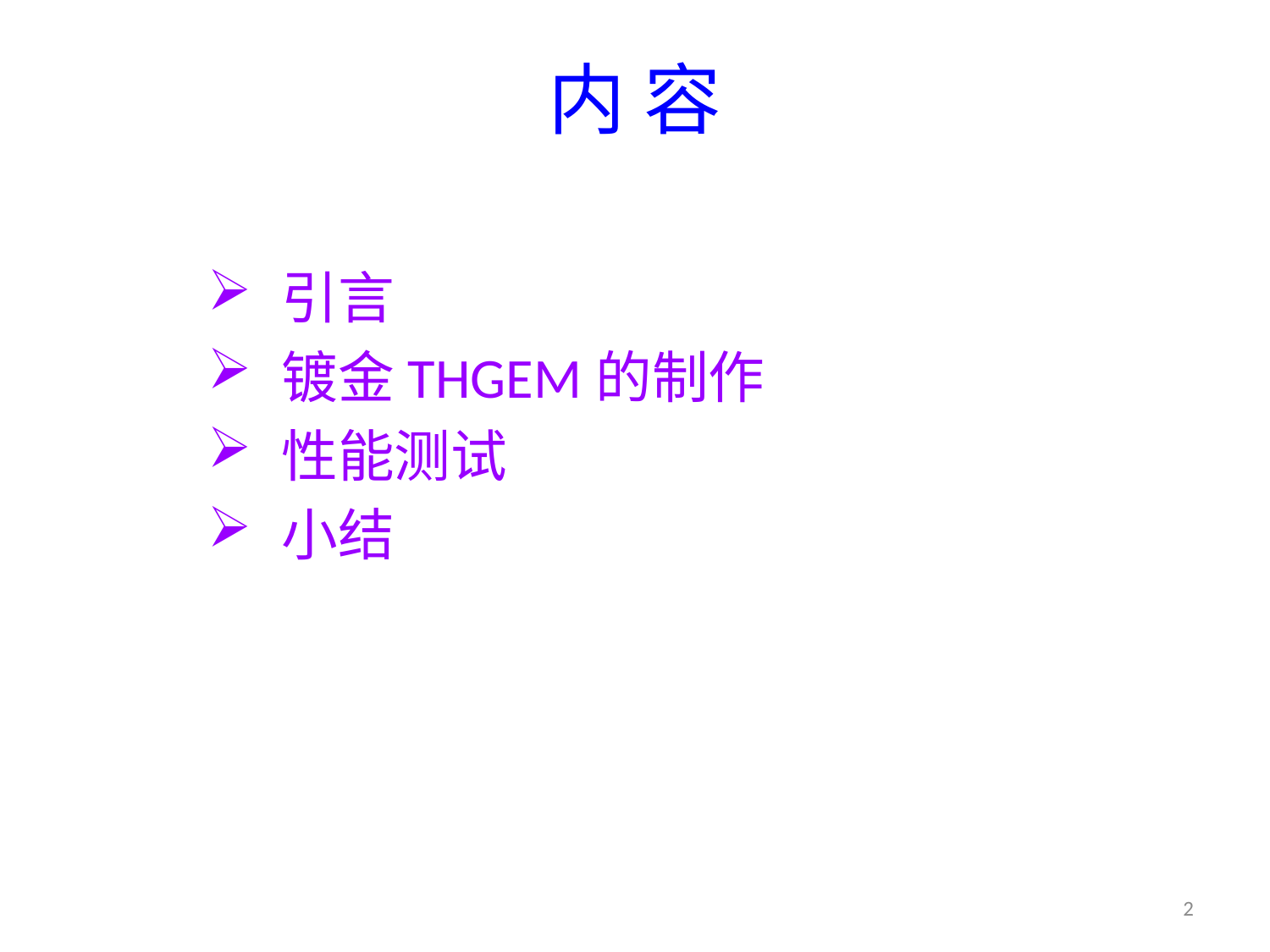

# 内 容
 引言
 镀金THGEM的制作
 性能测试
 小结
2